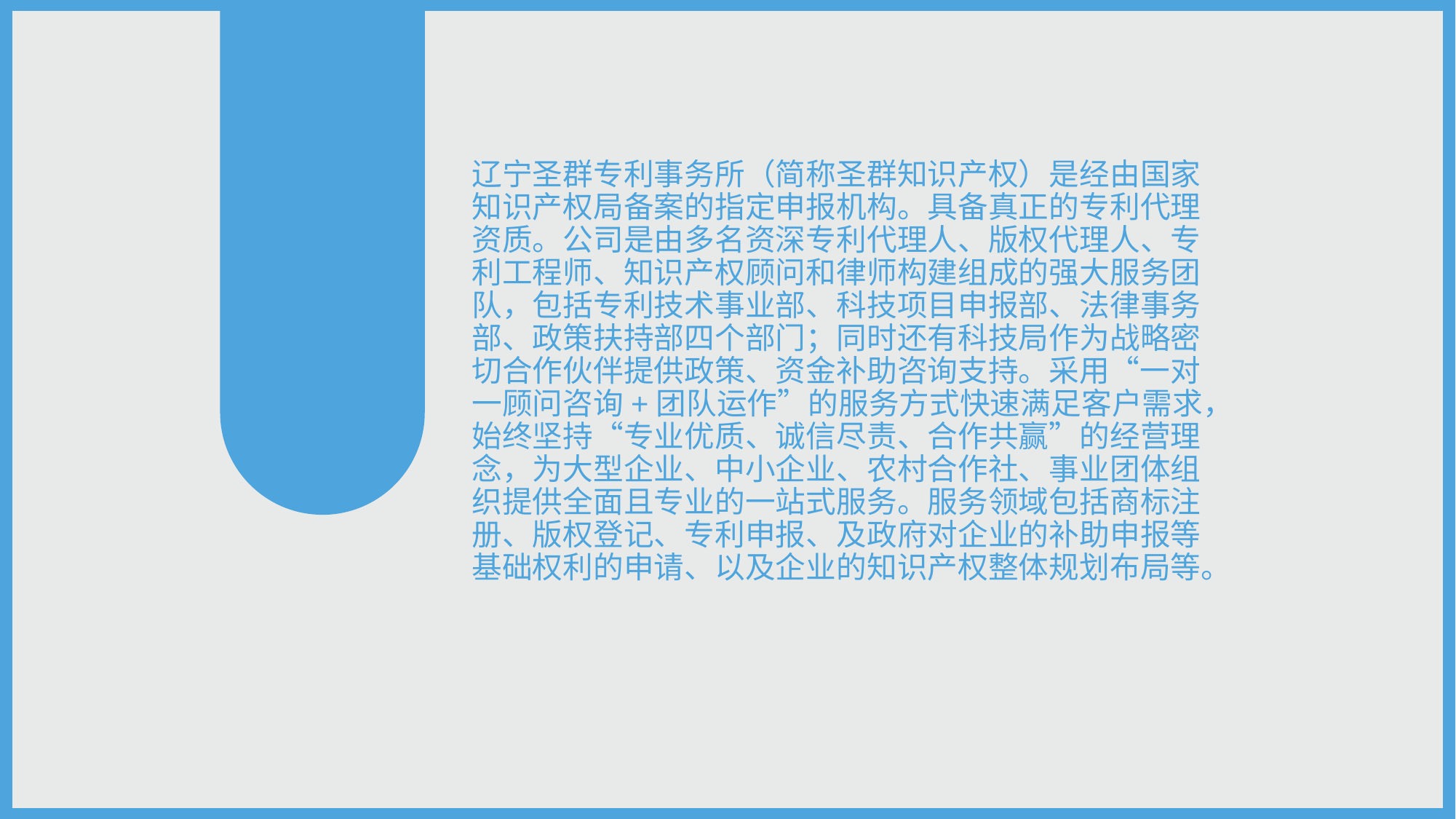

辽宁圣群专利事务所（简称圣群知识产权）是经由国家知识产权局备案的指定申报机构。具备真正的专利代理资质。公司是由多名资深专利代理人、版权代理人、专利工程师、知识产权顾问和律师构建组成的强大服务团队，包括专利技术事业部、科技项目申报部、法律事务部、政策扶持部四个部门；同时还有科技局作为战略密切合作伙伴提供政策、资金补助咨询支持。采用“一对一顾问咨询+团队运作”的服务方式快速满足客户需求，始终坚持“专业优质、诚信尽责、合作共赢”的经营理念，为大型企业、中小企业、农村合作社、事业团体组织提供全面且专业的一站式服务。服务领域包括商标注册、版权登记、专利申报、及政府对企业的补助申报等基础权利的申请、以及企业的知识产权整体规划布局等。